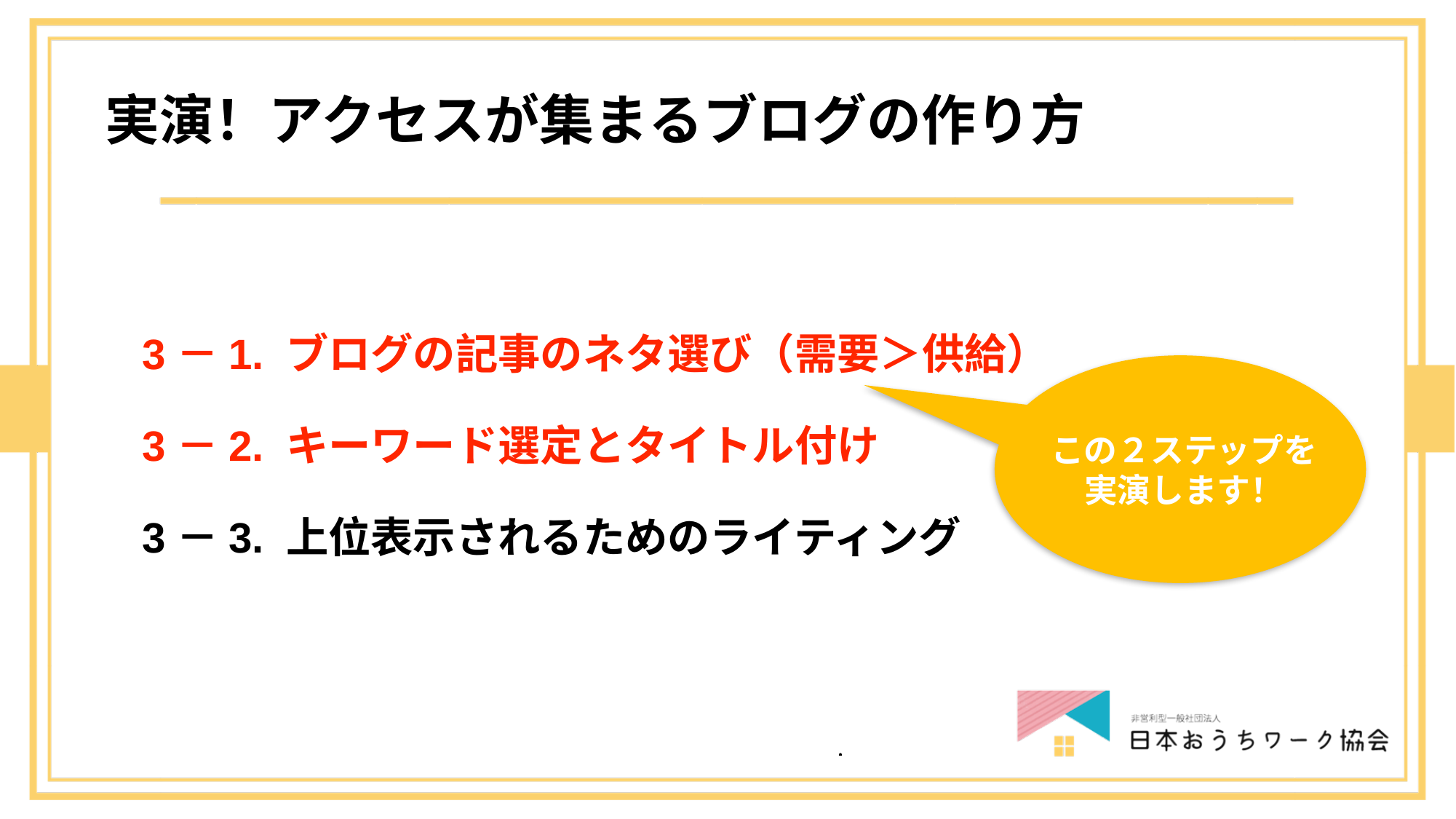

# 実演！アクセスが集まるブログの作り方
3－1. ブログの記事のネタ選び（需要＞供給）
3－2. キーワード選定とタイトル付け
3－3. 上位表示されるためのライティング

この２ステップを
実演します！